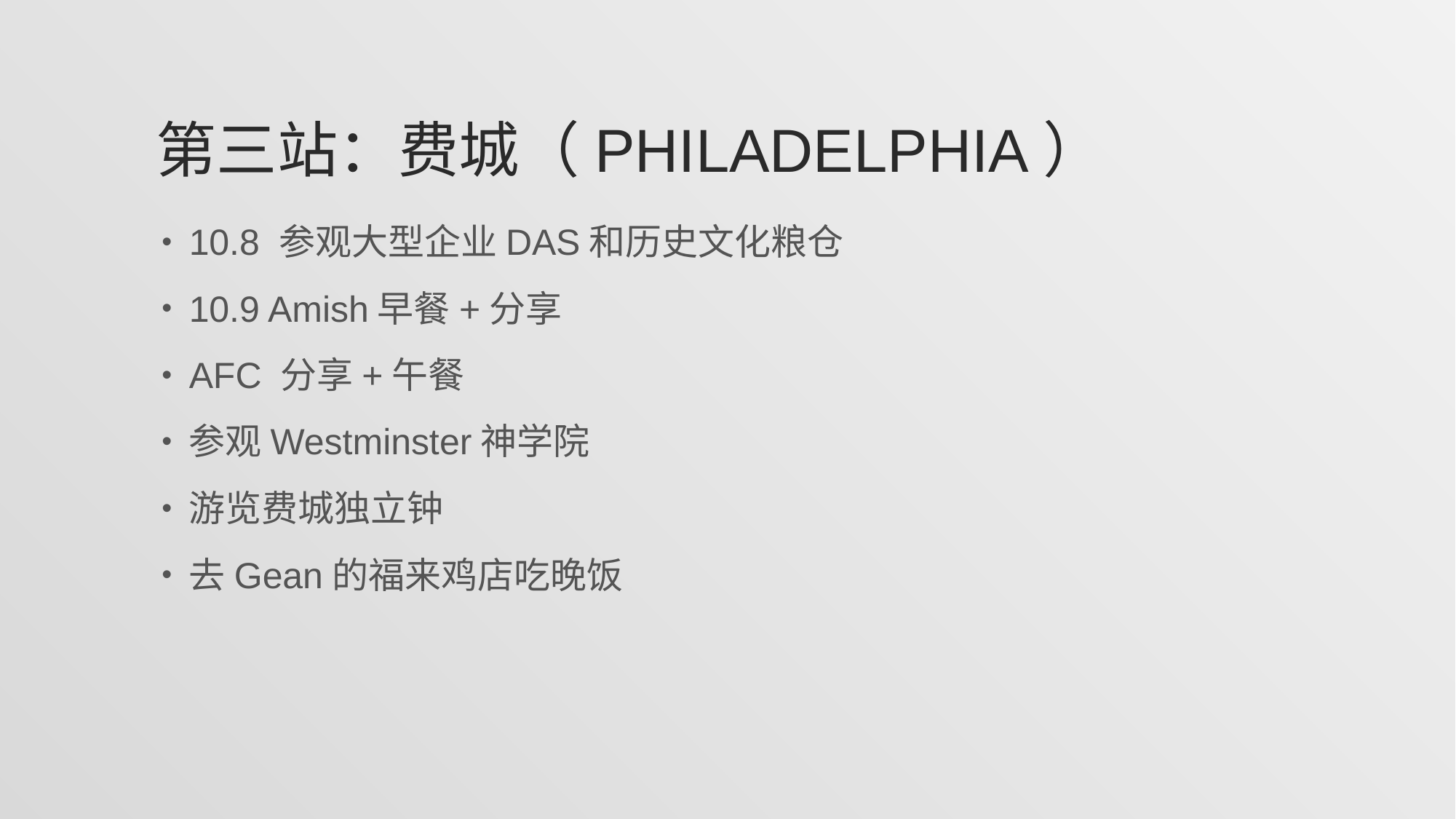

# 第三站：费城（Philadelphia）
10.8 参观大型企业DAS和历史文化粮仓
10.9 Amish早餐+分享
AFC 分享+午餐
参观Westminster神学院
游览费城独立钟
去Gean的福来鸡店吃晚饭